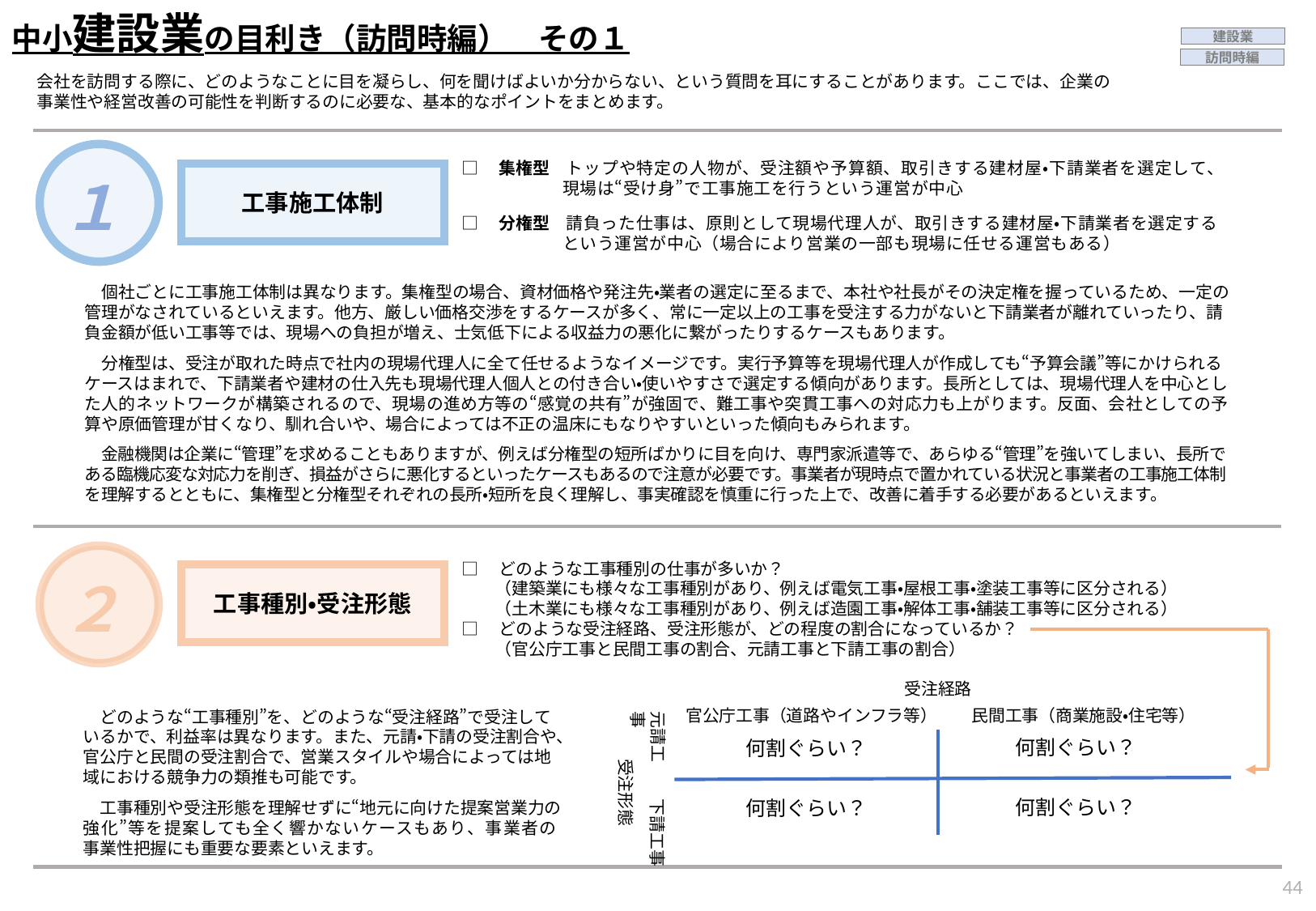

中小建設業の目利き（訪問時編）　その１
建設業
訪問時編
会社を訪問する際に、どのようなことに目を凝らし、何を聞けばよいか分からない、という質問を耳にすることがあります。ここでは、企業の事業性や経営改善の可能性を判断するのに必要な、基本的なポイントをまとめます。

１
□　集権型　トップや特定の人物が、受注額や予算額、取引きする建材屋・下請業者を選定して、
　　　　　　現場は“受け身”で工事施工を行うという運営が中心
工事施工体制
□　分権型　請負った仕事は、原則として現場代理人が、取引きする建材屋・下請業者を選定する
　　　　　　という運営が中心（場合により営業の一部も現場に任せる運営もある）
　個社ごとに工事施工体制は異なります。集権型の場合、資材価格や発注先・業者の選定に至るまで、本社や社長がその決定権を握っているため、一定の管理がなされているといえます。他方、厳しい価格交渉をするケースが多く、常に一定以上の工事を受注する力がないと下請業者が離れていったり、請負金額が低い工事等では、現場への負担が増え、士気低下による収益力の悪化に繋がったりするケースもあります。
　分権型は、受注が取れた時点で社内の現場代理人に全て任せるようなイメージです。実行予算等を現場代理人が作成しても“予算会議”等にかけられるケースはまれで、下請業者や建材の仕入先も現場代理人個人との付き合い・使いやすさで選定する傾向があります。長所としては、現場代理人を中心とした人的ネットワークが構築されるので、現場の進め方等の“感覚の共有”が強固で、難工事や突貫工事への対応力も上がります。反面、会社としての予算や原価管理が甘くなり、馴れ合いや、場合によっては不正の温床にもなりやすいといった傾向もみられます。
　金融機関は企業に“管理”を求めることもありますが、例えば分権型の短所ばかりに目を向け、専門家派遣等で、あらゆる“管理”を強いてしまい、長所である臨機応変な対応力を削ぎ、損益がさらに悪化するといったケースもあるので注意が必要です。事業者が現時点で置かれている状況と事業者の工事施工体制を理解するとともに、集権型と分権型それぞれの長所・短所を良く理解し、事実確認を慎重に行った上で、改善に着手する必要があるといえます。

２
□　どのような工事種別の仕事が多いか？
　　（建築業にも様々な工事種別があり、例えば電気工事・屋根工事・塗装工事等に区分される）
　　（土木業にも様々な工事種別があり、例えば造園工事・解体工事・舗装工事等に区分される）
□　どのような受注経路、受注形態が、どの程度の割合になっているか？
　　（官公庁工事と民間工事の割合、元請工事と下請工事の割合）
工事種別・受注形態
受注経路
官公庁工事（道路やインフラ等）
民間工事（商業施設・住宅等）
元請工事
下請工事
受注形態
何割ぐらい？
何割ぐらい？
何割ぐらい？
何割ぐらい？
　どのような“工事種別”を、どのような“受注経路”で受注しているかで、利益率は異なります。また、元請・下請の受注割合や、官公庁と民間の受注割合で、営業スタイルや場合によっては地域における競争力の類推も可能です。
　工事種別や受注形態を理解せずに“地元に向けた提案営業力の強化”等を提案しても全く響かないケースもあり、事業者の事業性把握にも重要な要素といえます。
44